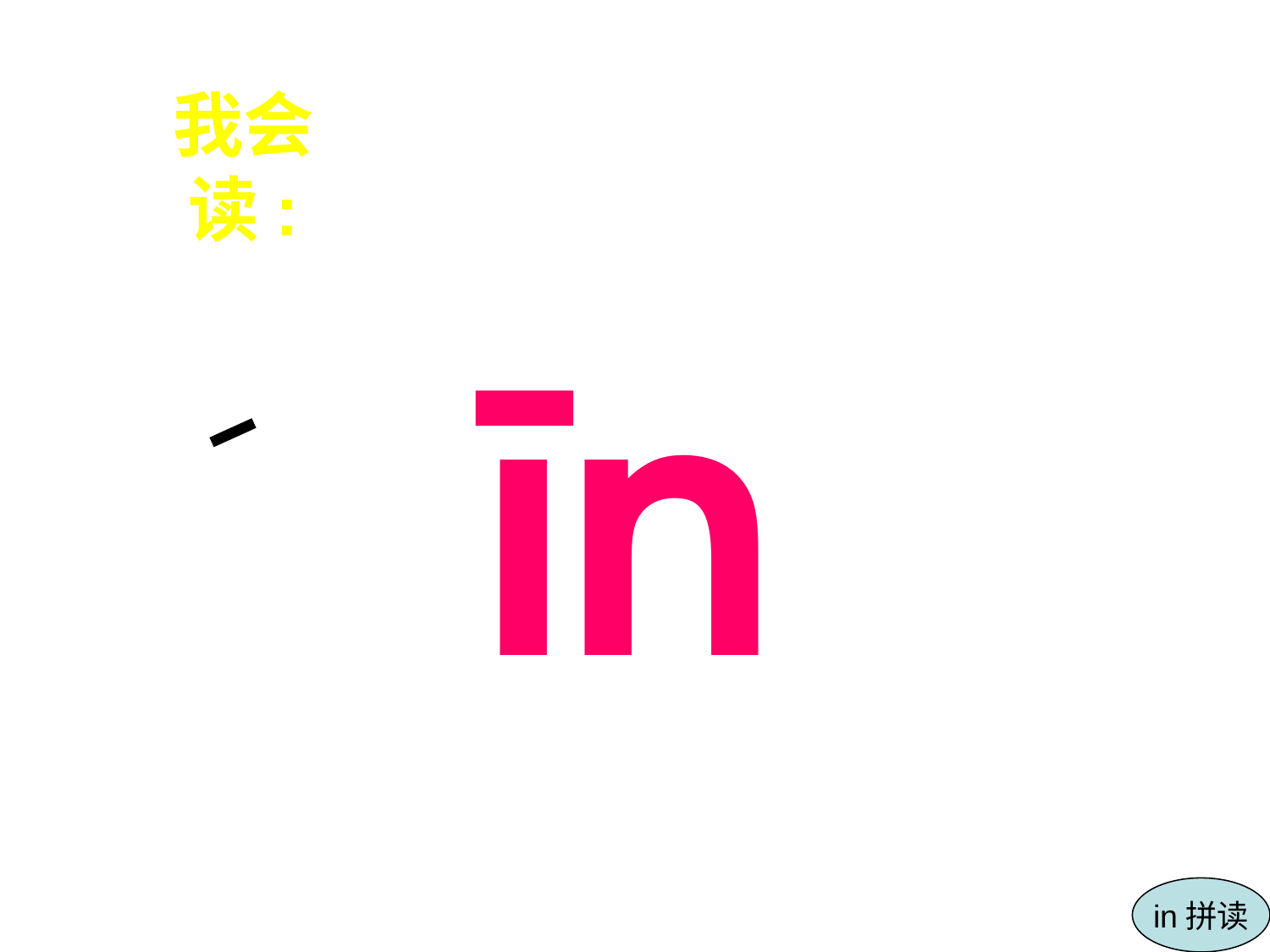

我会读:
ǚn
ùn
ín
ǘn
ǔn
īn

in拼读